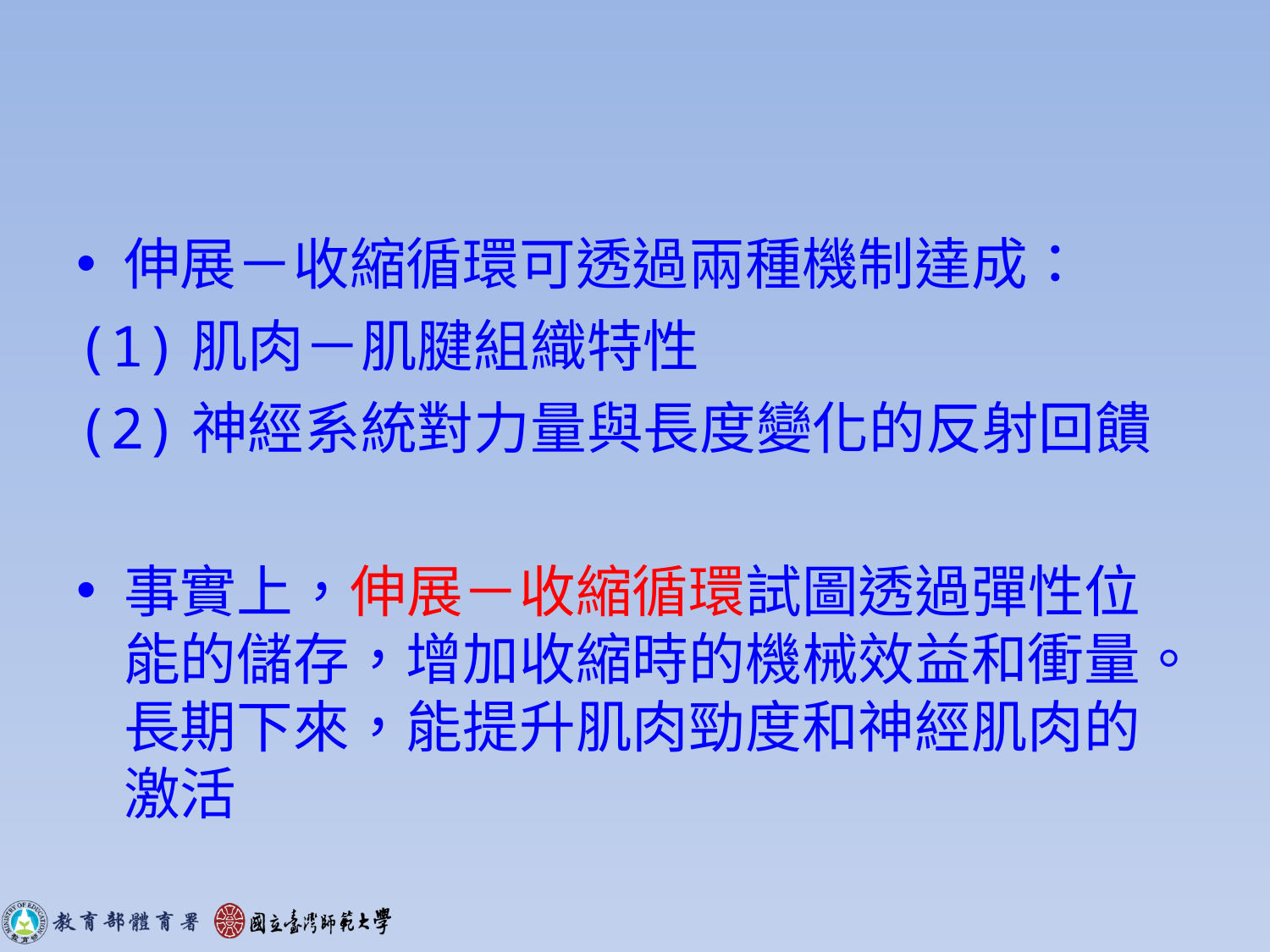

#
伸展－收縮循環可透過兩種機制達成：
(1)肌肉－肌腱組織特性
(2)神經系統對力量與長度變化的反射回饋

事實上，伸展－收縮循環試圖透過彈性位能的儲存，增加收縮時的機械效益和衝量。長期下來，能提升肌肉勁度和神經肌肉的激活